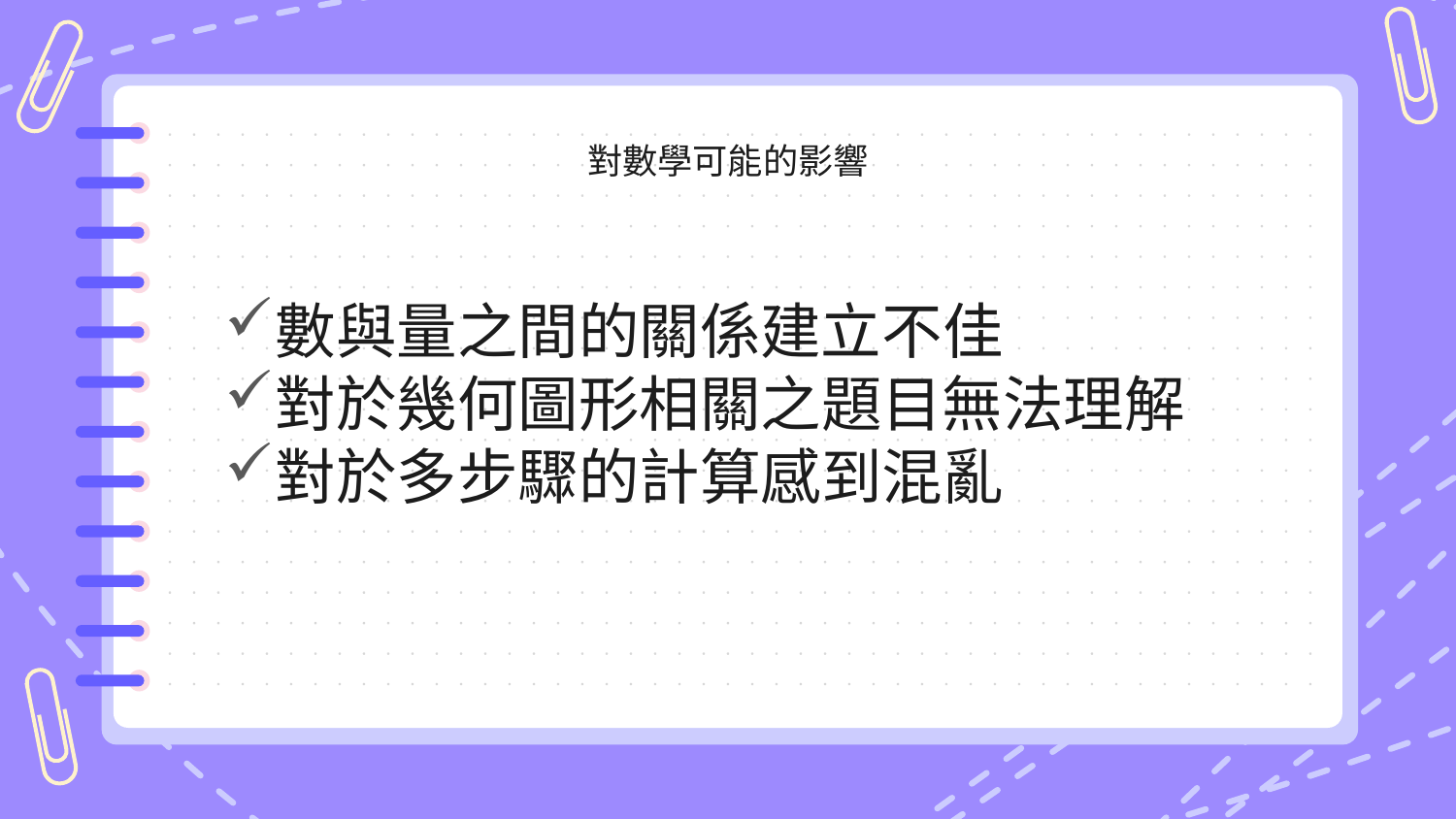

# 對數學可能的影響
數與量之間的關係建立不佳
對於幾何圖形相關之題目無法理解
對於多步驟的計算感到混亂